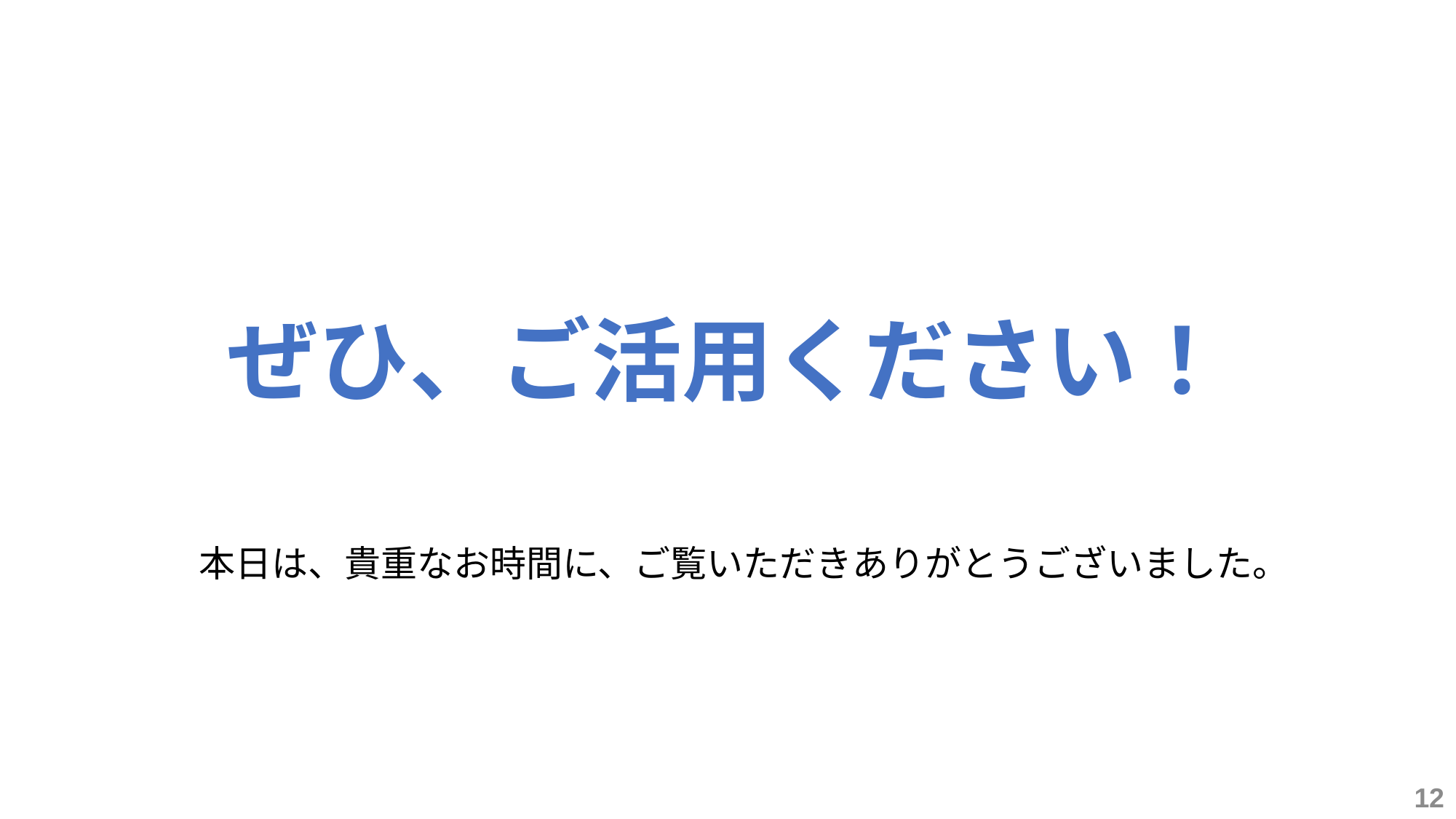

# ぜひ、ご活用ください！
本日は、貴重なお時間に、ご覧いただきありがとうございました。
12